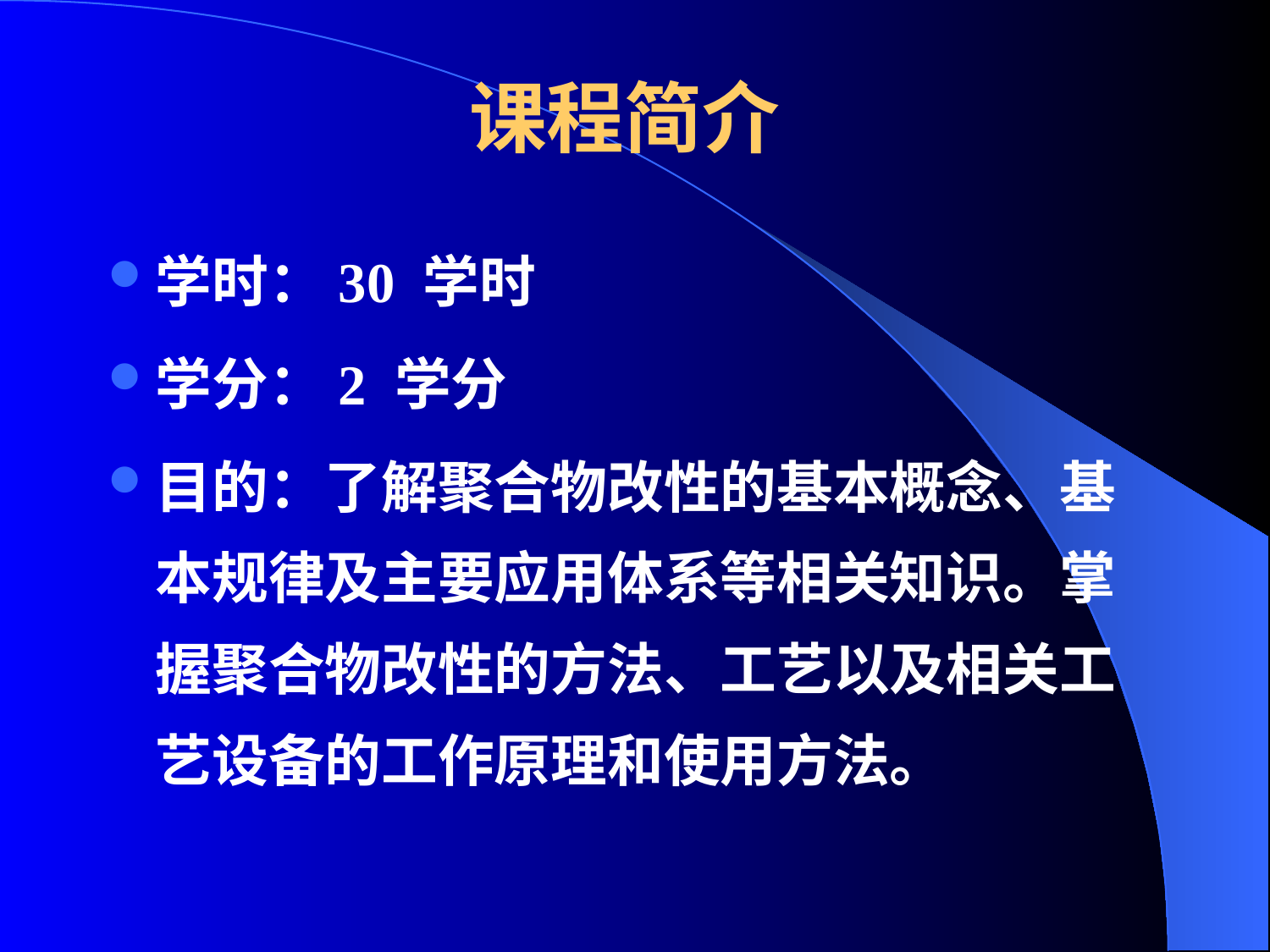

# 课程简介
学时：30 学时
学分：2 学分
目的：了解聚合物改性的基本概念、基本规律及主要应用体系等相关知识。掌握聚合物改性的方法、工艺以及相关工艺设备的工作原理和使用方法。